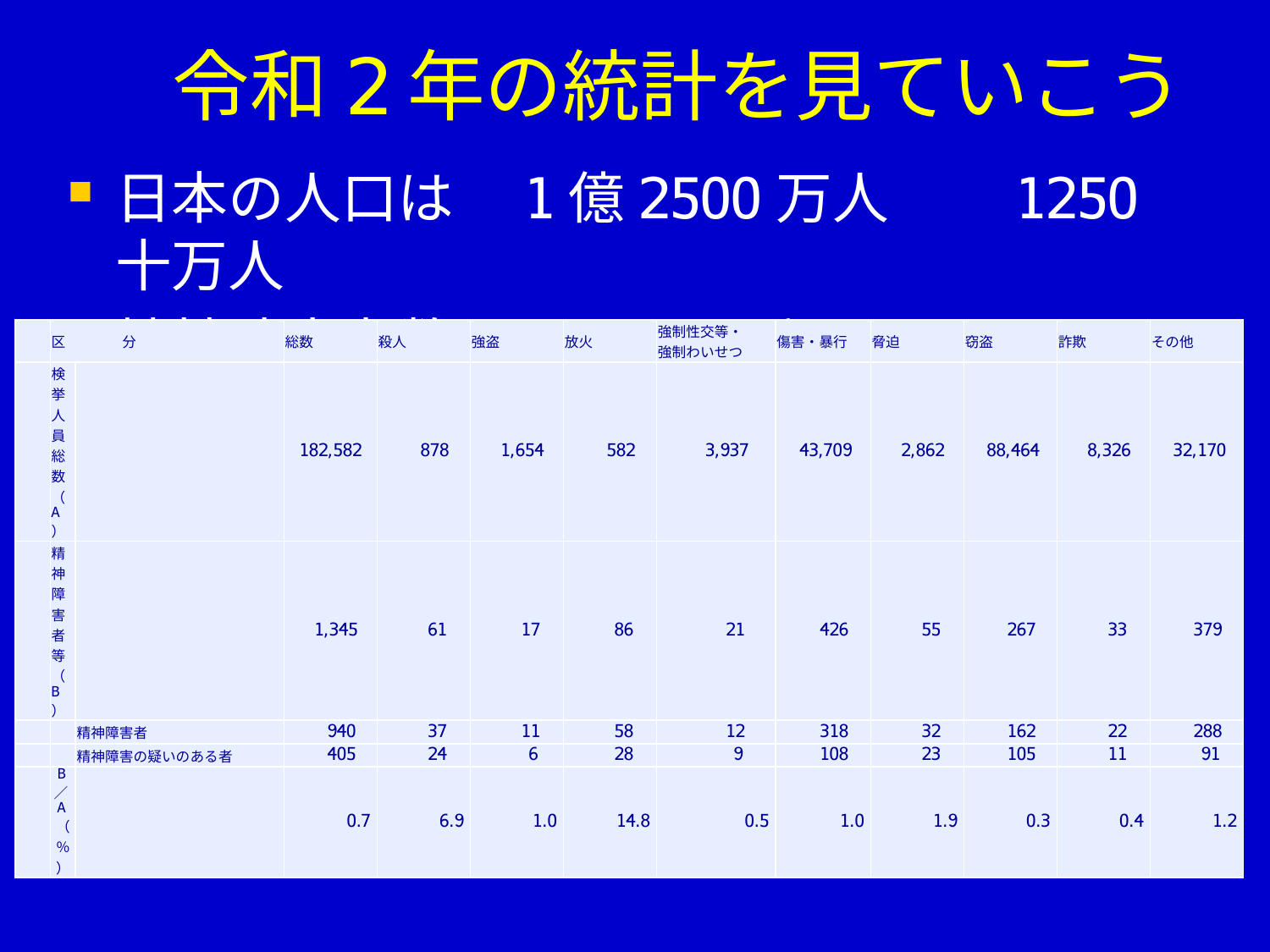

# 令和2年の統計を見ていこう
日本の人口は　1億2500万人　　1250　十万人
精神障害者数　614万8千人　　　　61　十万人

|  | 区　　　　分 |  | 総数 | 殺人 | 強盗 | 放火 | 強制性交等・ 強制わいせつ | 傷害・暴行 | 脅迫 | 窃盗 | 詐欺 | その他 |
| --- | --- | --- | --- | --- | --- | --- | --- | --- | --- | --- | --- | --- |
|  | 検挙人員総数（A） |  | 182,582 | 878 | 1,654 | 582 | 3,937 | 43,709 | 2,862 | 88,464 | 8,326 | 32,170 |
|  | 精神障害者等（B） |  | 1,345 | 61 | 17 | 86 | 21 | 426 | 55 | 267 | 33 | 379 |
|  |  | 精神障害者 | 940 | 37 | 11 | 58 | 12 | 318 | 32 | 162 | 22 | 288 |
|  |  | 精神障害の疑いのある者 | 405 | 24 | 6 | 28 | 9 | 108 | 23 | 105 | 11 | 91 |
|  | B／A（％） |  | 0.7 | 6.9 | 1.0 | 14.8 | 0.5 | 1.0 | 1.9 | 0.3 | 0.4 | 1.2 |